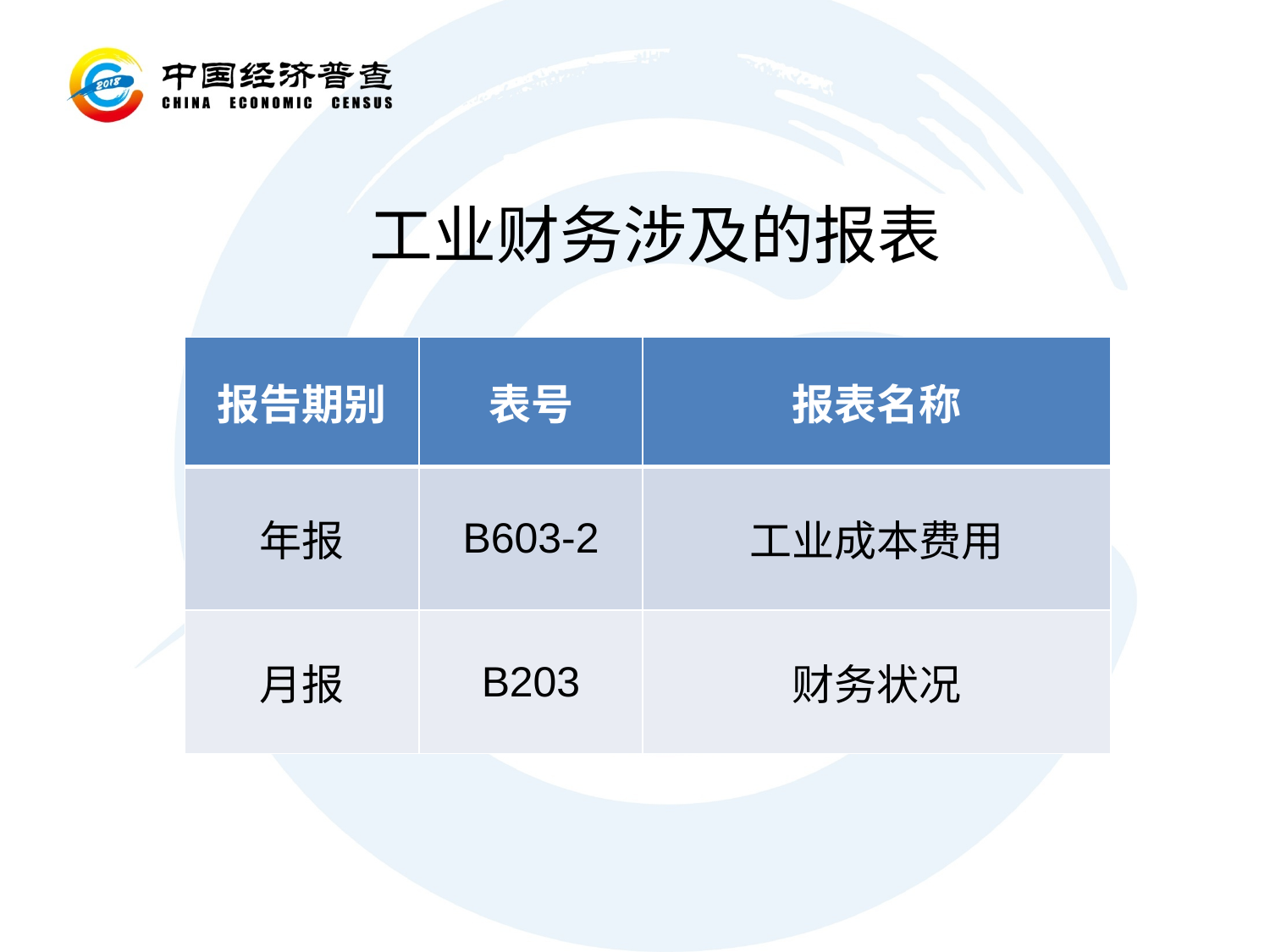

工业财务涉及的报表
| 报告期别 | 表号 | 报表名称 |
| --- | --- | --- |
| 年报 | B603-2 | 工业成本费用 |
| 月报 | B203 | 财务状况 |